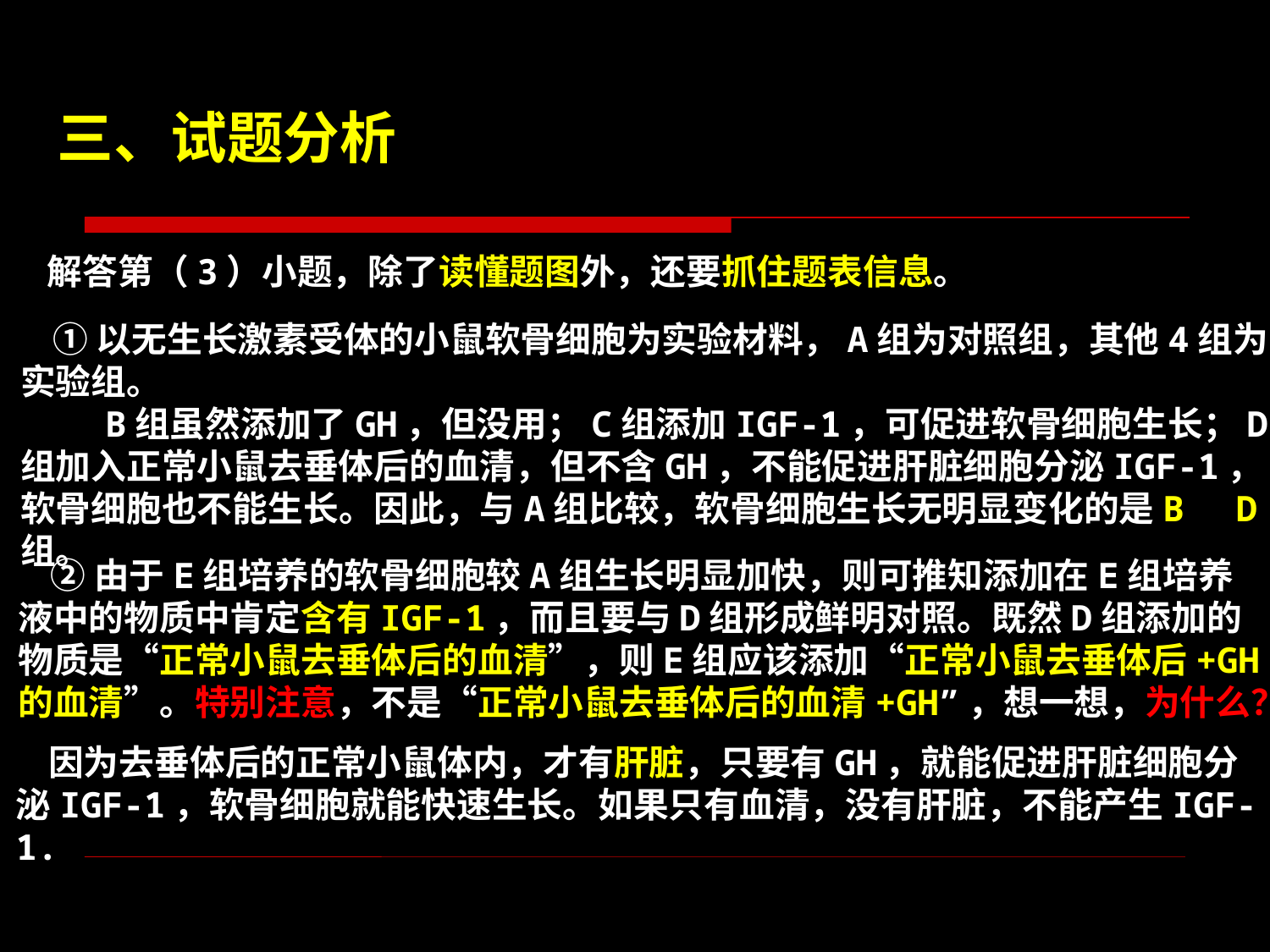

二、学会审题
三、试题分析
    解答第（3）小题，除了读懂题图外，还要抓住题表信息。
    ①以无生长激素受体的小鼠软骨细胞为实验材料，A组为对照组，其他4组为实验组。
    B组虽然添加了GH，但没用；C组添加IGF-1，可促进软骨细胞生长；D组加入正常小鼠去垂体后的血清，但不含GH，不能促进肝脏细胞分泌IGF-1，软骨细胞也不能生长。因此，与A组比较，软骨细胞生长无明显变化的是B、D组。
    ②由于E组培养的软骨细胞较A组生长明显加快，则可推知添加在E组培养液中的物质中肯定含有IGF-1，而且要与D组形成鲜明对照。既然D组添加的物质是“正常小鼠去垂体后的血清”，则E组应该添加“正常小鼠去垂体后+GH的血清”。特别注意，不是“正常小鼠去垂体后的血清+GH”，想一想，为什么？
   因为去垂体后的正常小鼠体内，才有肝脏，只要有GH，就能促进肝脏细胞分泌IGF-1，软骨细胞就能快速生长。如果只有血清，没有肝脏，不能产生IGF-1.